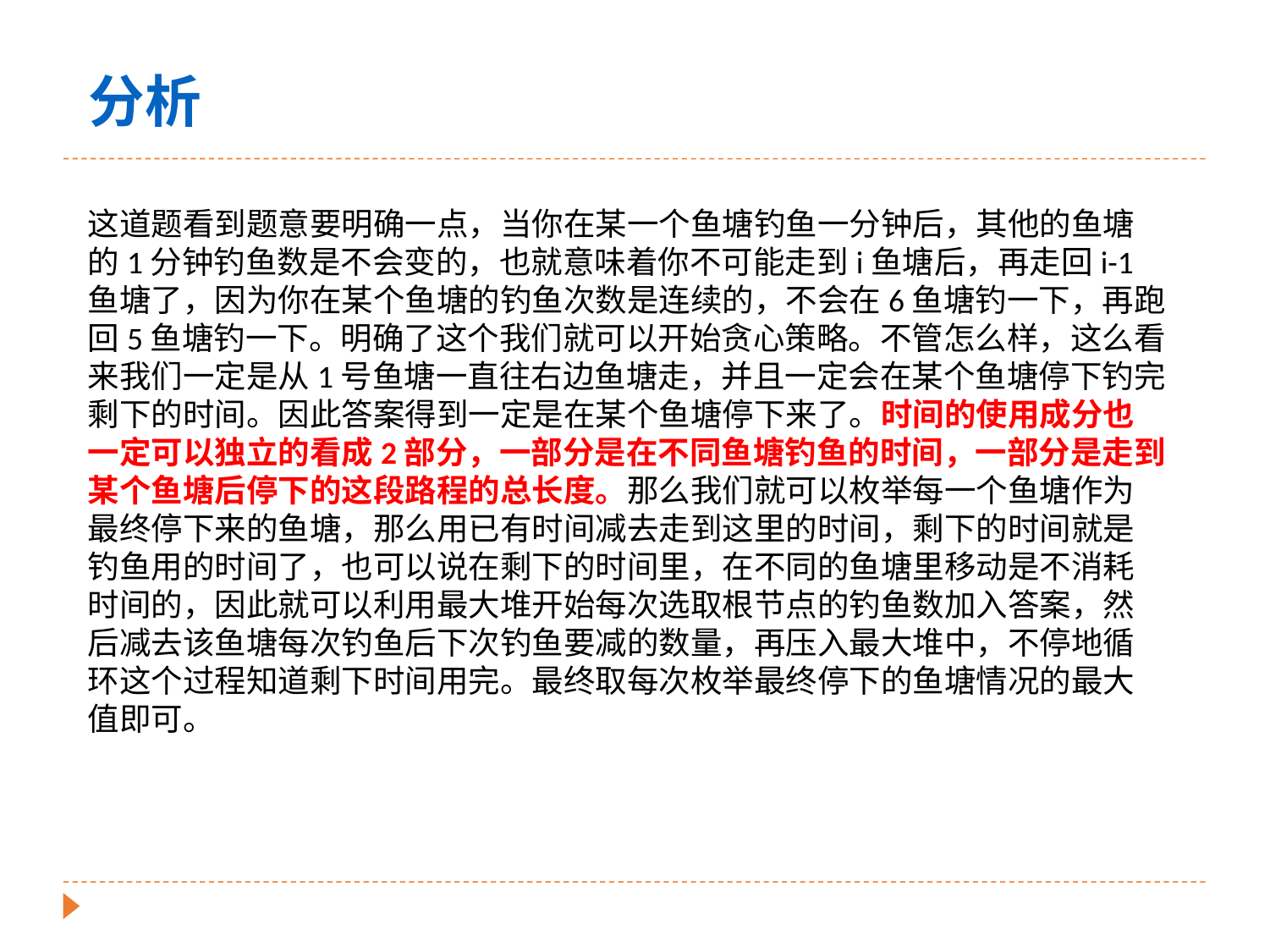

分析
这道题看到题意要明确一点，当你在某一个鱼塘钓鱼一分钟后，其他的鱼塘的1分钟钓鱼数是不会变的，也就意味着你不可能走到i鱼塘后，再走回i-1鱼塘了，因为你在某个鱼塘的钓鱼次数是连续的，不会在6鱼塘钓一下，再跑回5鱼塘钓一下。明确了这个我们就可以开始贪心策略。不管怎么样，这么看来我们一定是从1号鱼塘一直往右边鱼塘走，并且一定会在某个鱼塘停下钓完剩下的时间。因此答案得到一定是在某个鱼塘停下来了。时间的使用成分也一定可以独立的看成2部分，一部分是在不同鱼塘钓鱼的时间，一部分是走到某个鱼塘后停下的这段路程的总长度。那么我们就可以枚举每一个鱼塘作为最终停下来的鱼塘，那么用已有时间减去走到这里的时间，剩下的时间就是钓鱼用的时间了，也可以说在剩下的时间里，在不同的鱼塘里移动是不消耗时间的，因此就可以利用最大堆开始每次选取根节点的钓鱼数加入答案，然后减去该鱼塘每次钓鱼后下次钓鱼要减的数量，再压入最大堆中，不停地循环这个过程知道剩下时间用完。最终取每次枚举最终停下的鱼塘情况的最大值即可。

42